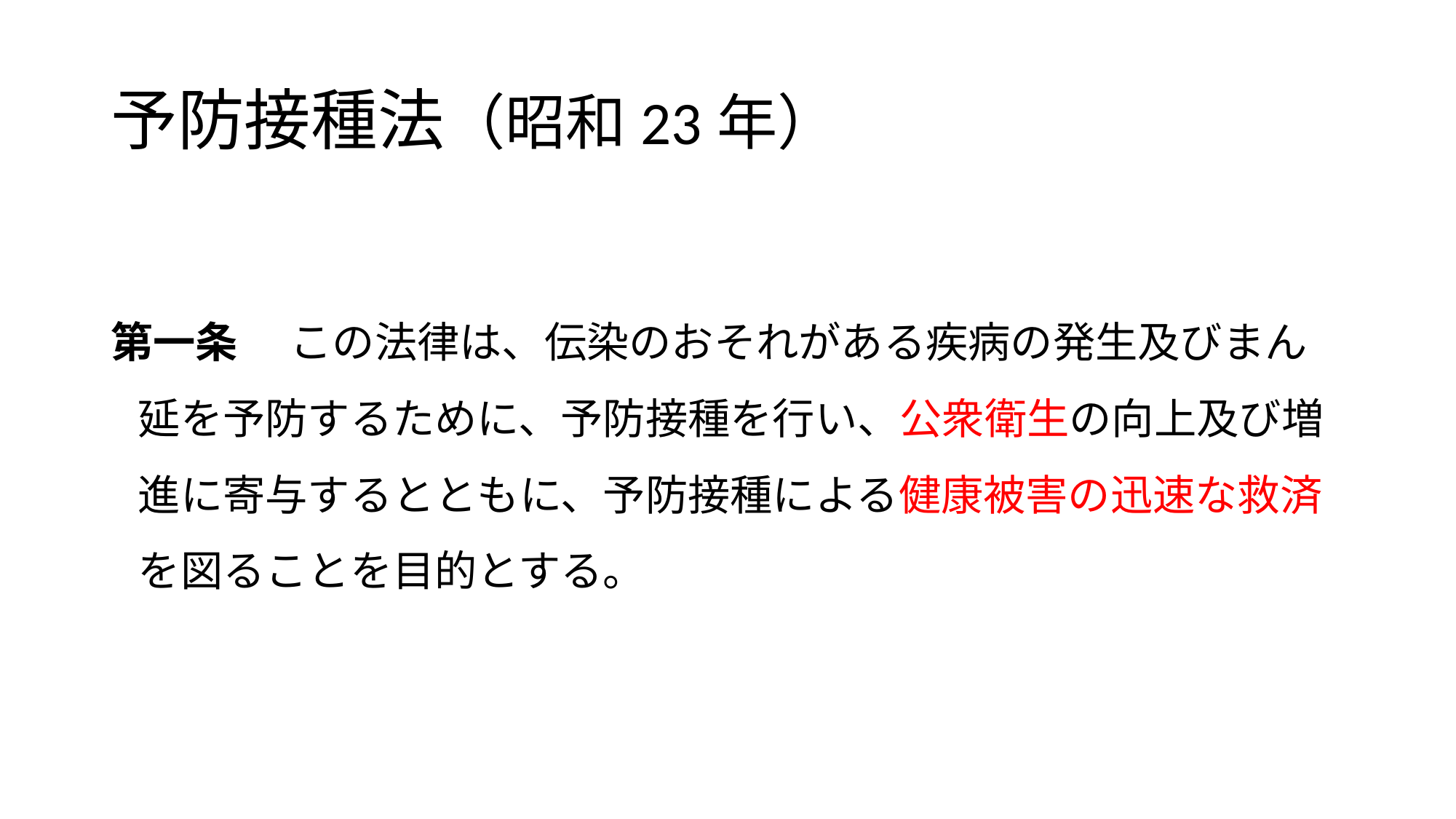

# 予防接種法（昭和23年）

第一条 　この法律は、伝染のおそれがある疾病の発生及びまん延を予防するために、予防接種を行い、公衆衛生の向上及び増進に寄与するとともに、予防接種による健康被害の迅速な救済を図ることを目的とする。